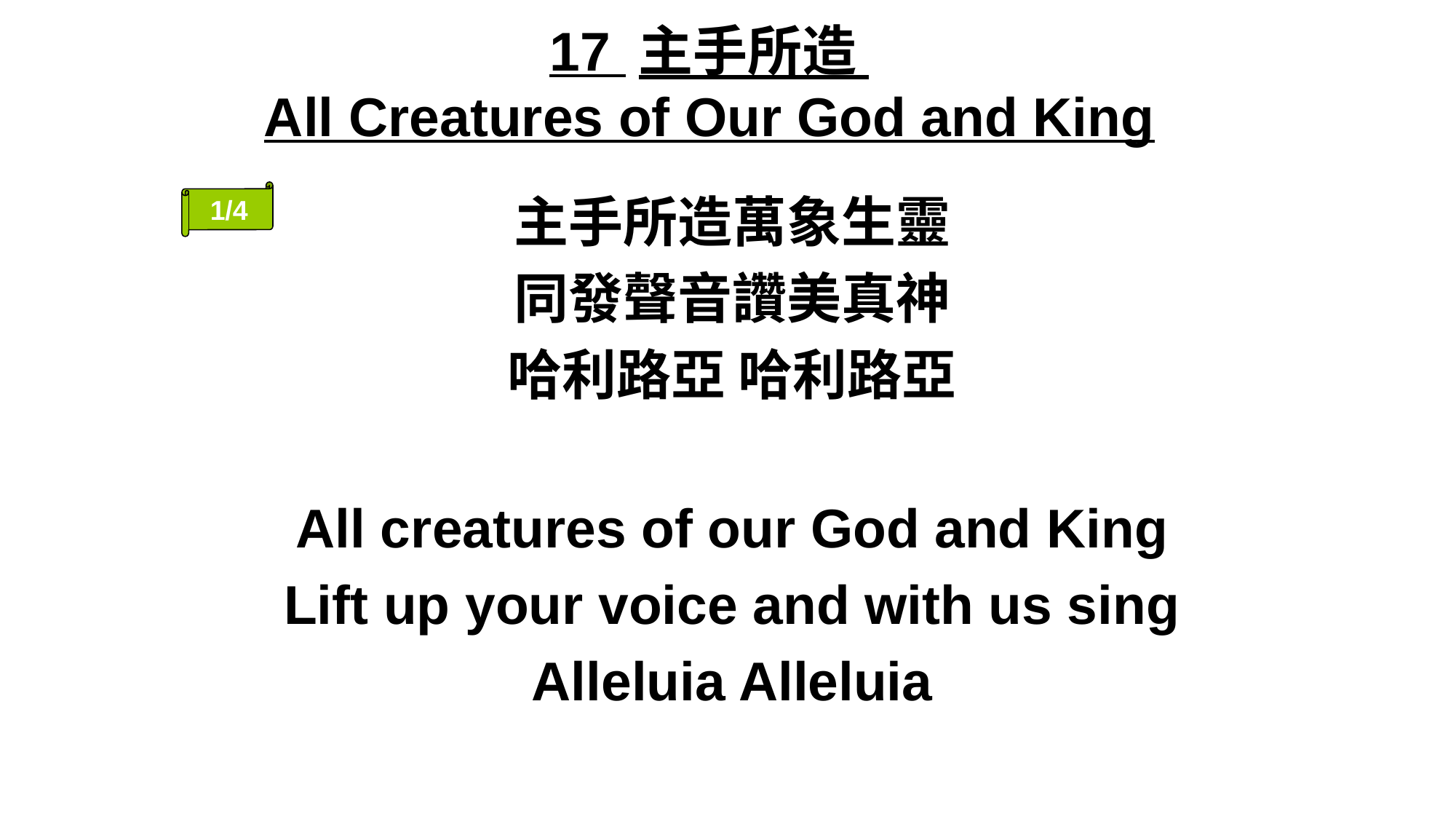

# 17 主手所造 All Creatures of Our God and King
1/4
主手所造萬象生靈
同發聲音讚美真神
哈利路亞 哈利路亞

All creatures of our God and King
Lift up your voice and with us sing
Alleluia Alleluia